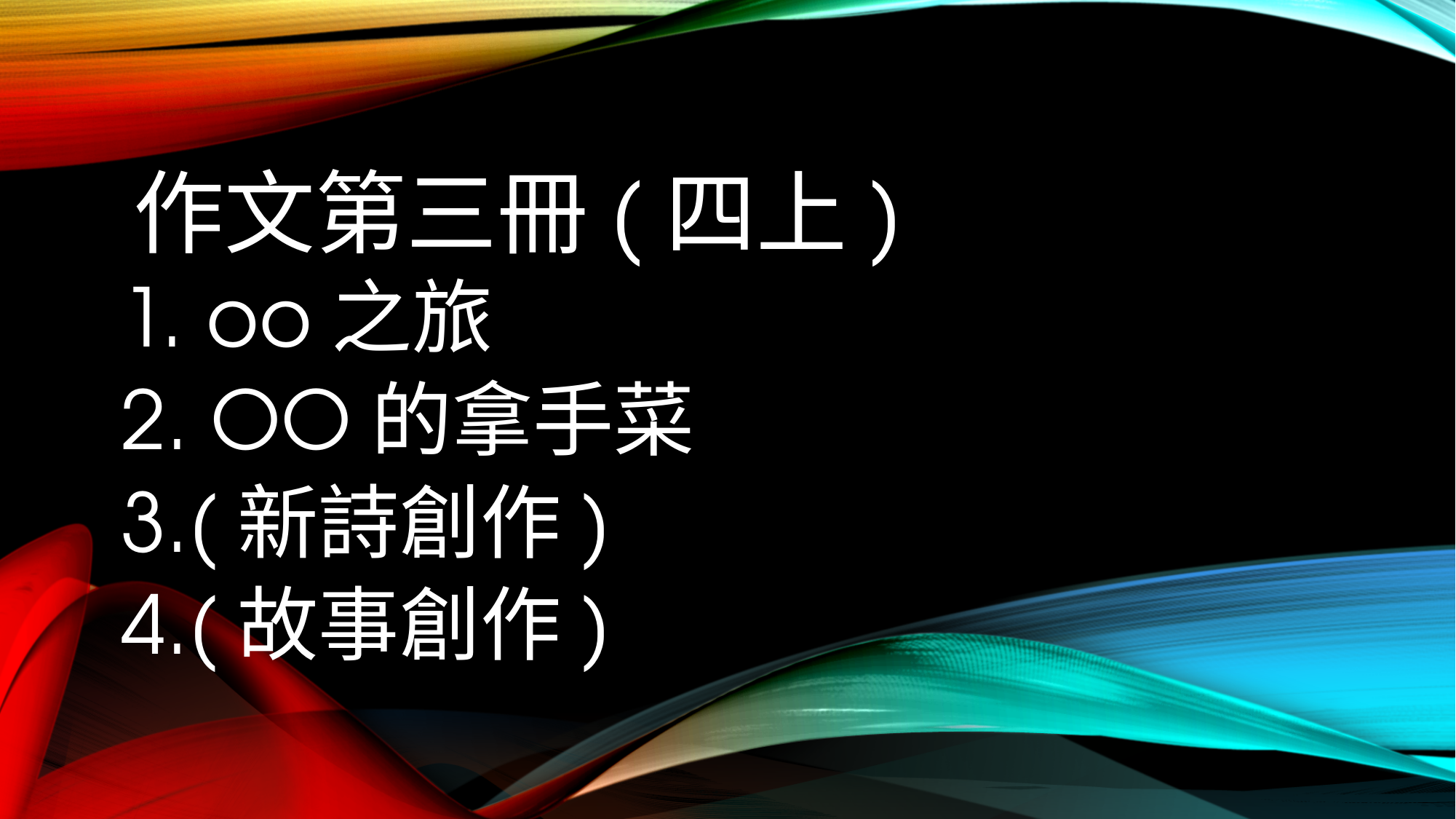

# 作文第三冊(四上)
1. oo之旅
2. OO的拿手菜
3.(新詩創作)
4.(故事創作)